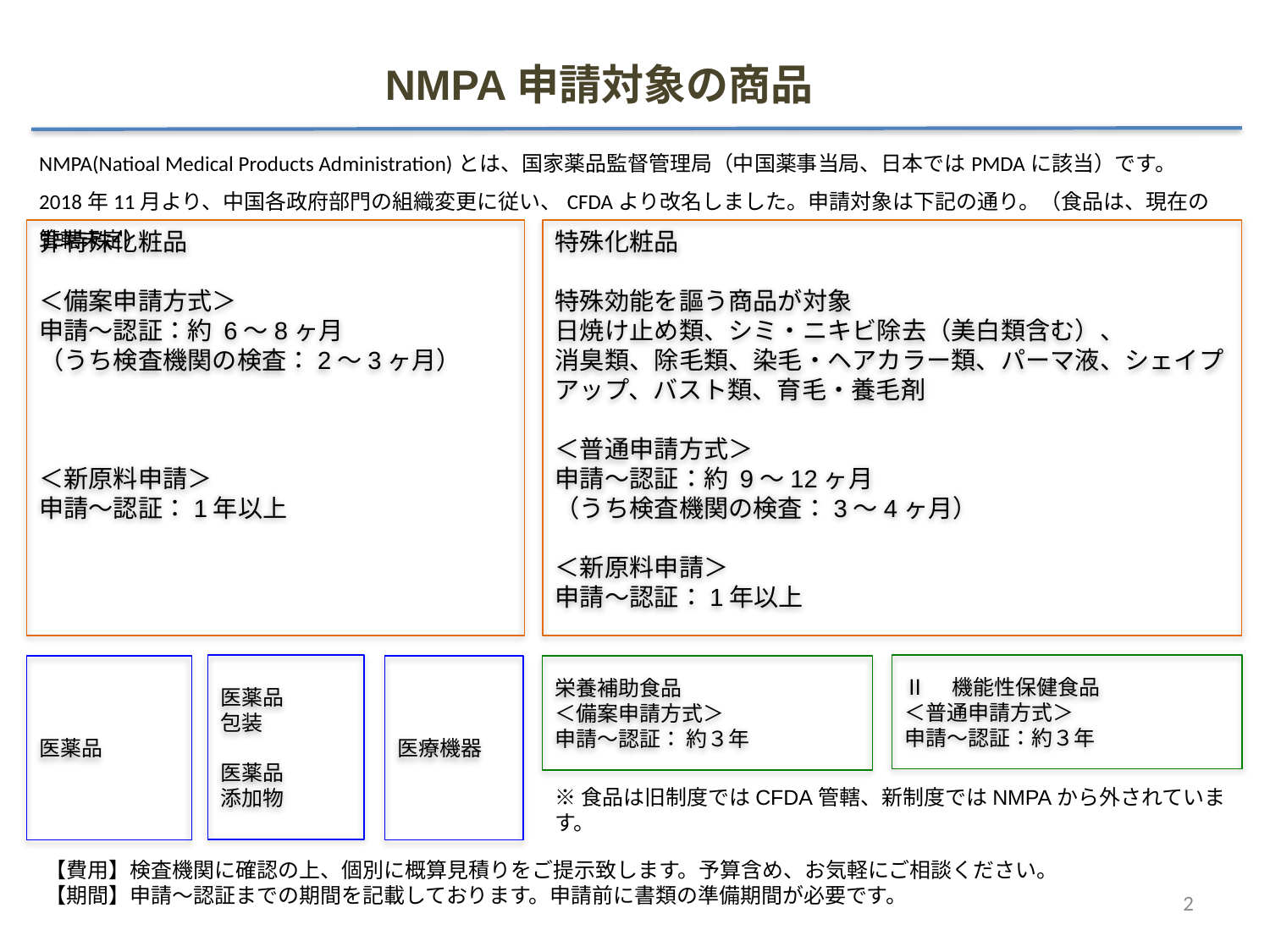

# NMPA申請対象の商品
NMPA(Natioal Medical Products Administration)とは、国家薬品監督管理局（中国薬事当局、日本ではPMDAに該当）です。
2018年11月より、中国各政府部門の組織変更に従い、CFDAより改名しました。申請対象は下記の通り。（食品は、現在の管轄未定）
非特殊化粧品

＜備案申請方式＞
申請〜認証：約 6〜8ヶ月
（うち検査機関の検査：2〜3ヶ月）

＜新原料申請＞
申請〜認証：1年以上
特殊化粧品

特殊効能を謳う商品が対象
日焼け止め類、シミ・ニキビ除去（美白類含む）、
消臭類、除毛類、染毛・ヘアカラー類、パーマ液、シェイプアップ、バスト類、育毛・養毛剤

＜普通申請方式＞
申請〜認証：約 9〜12ヶ月
（うち検査機関の検査：3〜4ヶ月）

＜新原料申請＞
申請〜認証：1年以上
Ⅱ　機能性保健食品
＜普通申請方式＞
申請〜認証：約３年
医薬品
包装

医薬品
添加物
医薬品
医療機器
栄養補助食品
＜備案申請方式＞
申請〜認証： 約３年
※食品は旧制度ではCFDA管轄、新制度ではNMPAから外されています。
【費用】検査機関に確認の上、個別に概算見積りをご提示致します。予算含め、お気軽にご相談ください。
【期間】申請〜認証までの期間を記載しております。申請前に書類の準備期間が必要です。
2